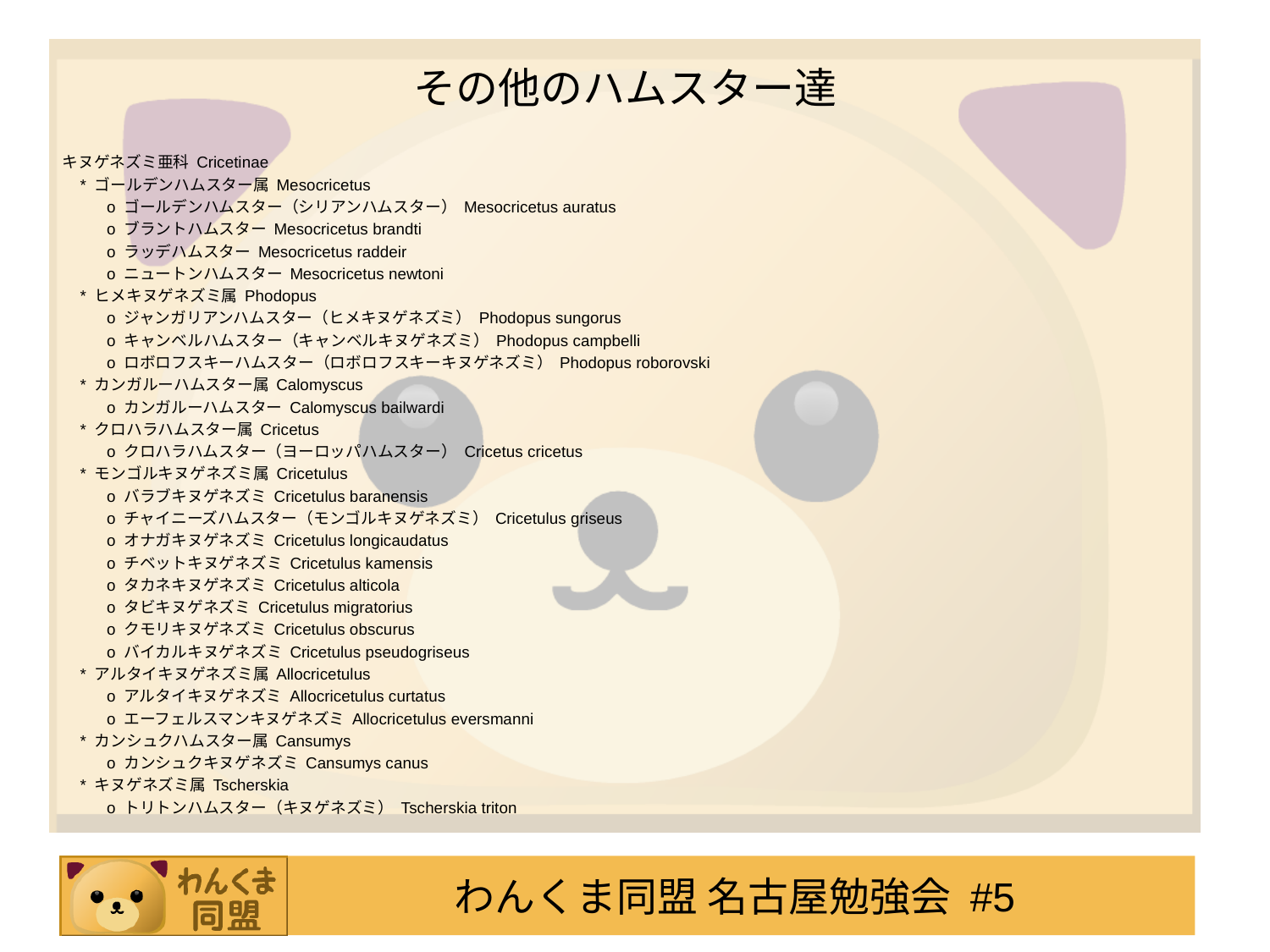

# その他のハムスター達
キヌゲネズミ亜科 Cricetinae
    * ゴールデンハムスター属 Mesocricetus
          o ゴールデンハムスター（シリアンハムスター） Mesocricetus auratus
          o ブラントハムスター Mesocricetus brandti
          o ラッデハムスター Mesocricetus raddeir
          o ニュートンハムスター Mesocricetus newtoni
    * ヒメキヌゲネズミ属 Phodopus
          o ジャンガリアンハムスター（ヒメキヌゲネズミ） Phodopus sungorus
          o キャンベルハムスター（キャンベルキヌゲネズミ） Phodopus campbelli
          o ロボロフスキーハムスター（ロボロフスキーキヌゲネズミ） Phodopus roborovski
    * カンガルーハムスター属 Calomyscus
          o カンガルーハムスター Calomyscus bailwardi
    * クロハラハムスター属 Cricetus
          o クロハラハムスター（ヨーロッパハムスター） Cricetus cricetus
    * モンゴルキヌゲネズミ属 Cricetulus
          o バラブキヌゲネズミ Cricetulus baranensis
          o チャイニーズハムスター（モンゴルキヌゲネズミ） Cricetulus griseus
          o オナガキヌゲネズミ Cricetulus longicaudatus
          o チベットキヌゲネズミ Cricetulus kamensis
          o タカネキヌゲネズミ Cricetulus alticola
          o タビキヌゲネズミ Cricetulus migratorius
          o クモリキヌゲネズミ Cricetulus obscurus
          o バイカルキヌゲネズミ Cricetulus pseudogriseus
    * アルタイキヌゲネズミ属 Allocricetulus
          o アルタイキヌゲネズミ Allocricetulus curtatus
          o エーフェルスマンキヌゲネズミ Allocricetulus eversmanni
    * カンシュクハムスター属 Cansumys
          o カンシュクキヌゲネズミ Cansumys canus
    * キヌゲネズミ属 Tscherskia
          o トリトンハムスター（キヌゲネズミ） Tscherskia triton